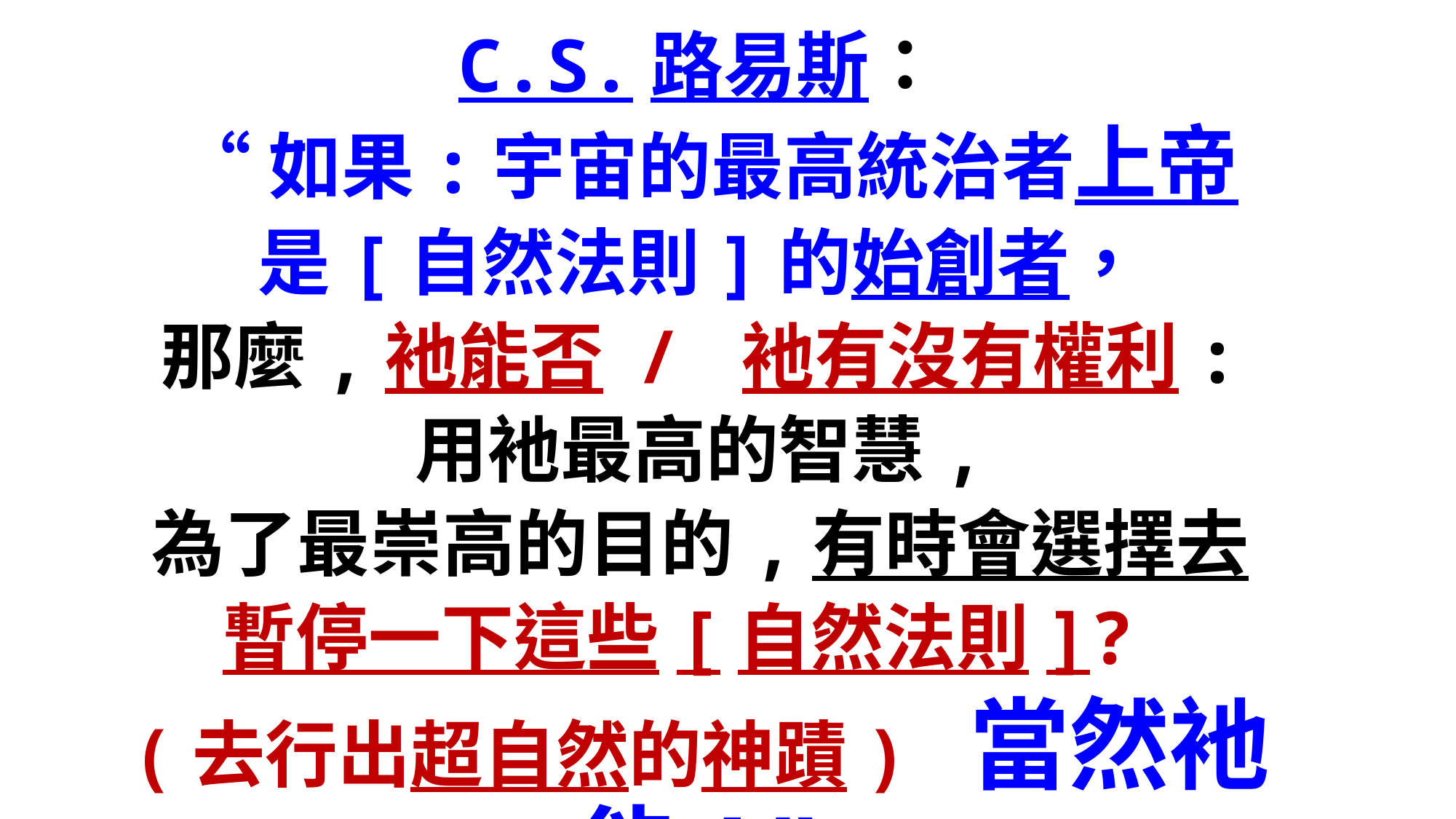

C.S.路易斯：
 “如果:宇宙的最高統治者上帝
是[自然法則]的始創者，
那麼,衪能否 / 衪有沒有權利:
用衪最高的智慧,
為了最崇高的目的,有時會選擇去
暫停一下這些[自然法則]?
(去行出超自然的神蹟) 當然衪能!”
#